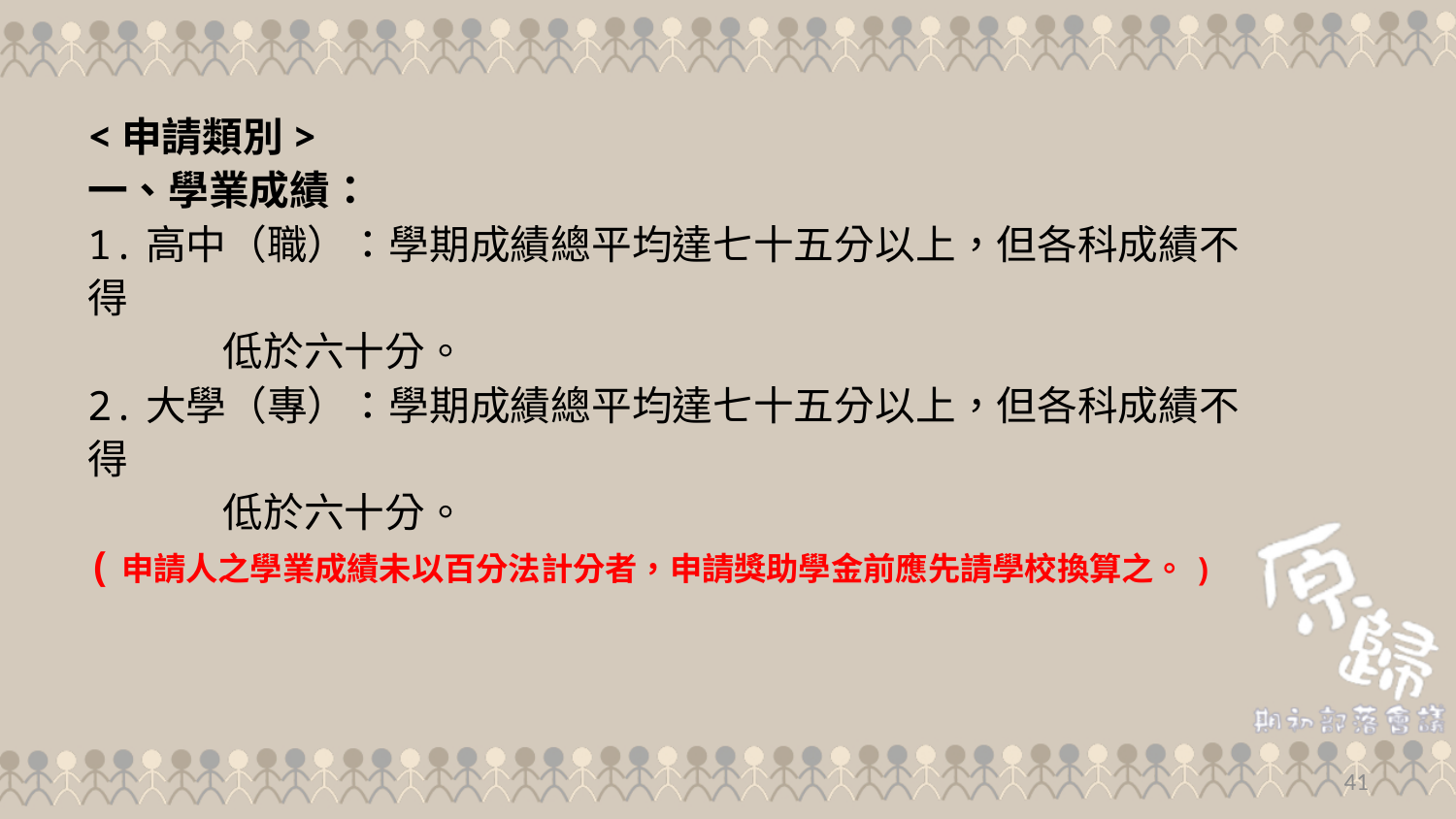

<申請類別>
一、學業成績：
1.高中（職）：學期成績總平均達七十五分以上，但各科成績不得
              低於六十分。
2.大學（專）：學期成績總平均達七十五分以上，但各科成績不得
              低於六十分。
(申請人之學業成績未以百分法計分者，申請獎助學金前應先請學校換算之。)

41